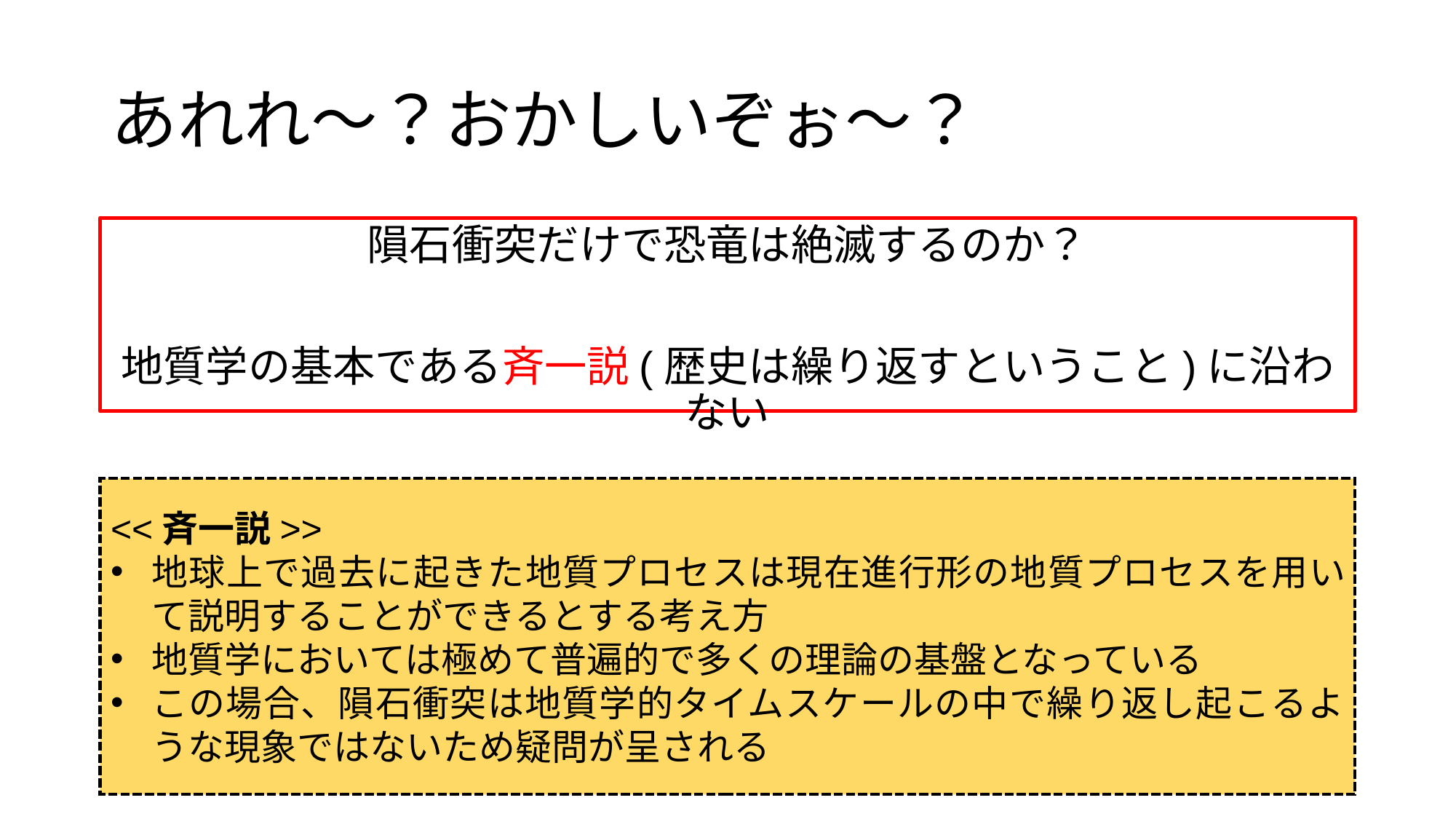

# あれれ〜？おかしいぞぉ〜？
隕石衝突だけで恐竜は絶滅するのか？

地質学の基本である斉一説(歴史は繰り返すということ)に沿わない
<<斉一説>>
地球上で過去に起きた地質プロセスは現在進行形の地質プロセスを用いて説明することができるとする考え方
地質学においては極めて普遍的で多くの理論の基盤となっている
この場合、隕石衝突は地質学的タイムスケールの中で繰り返し起こるような現象ではないため疑問が呈される